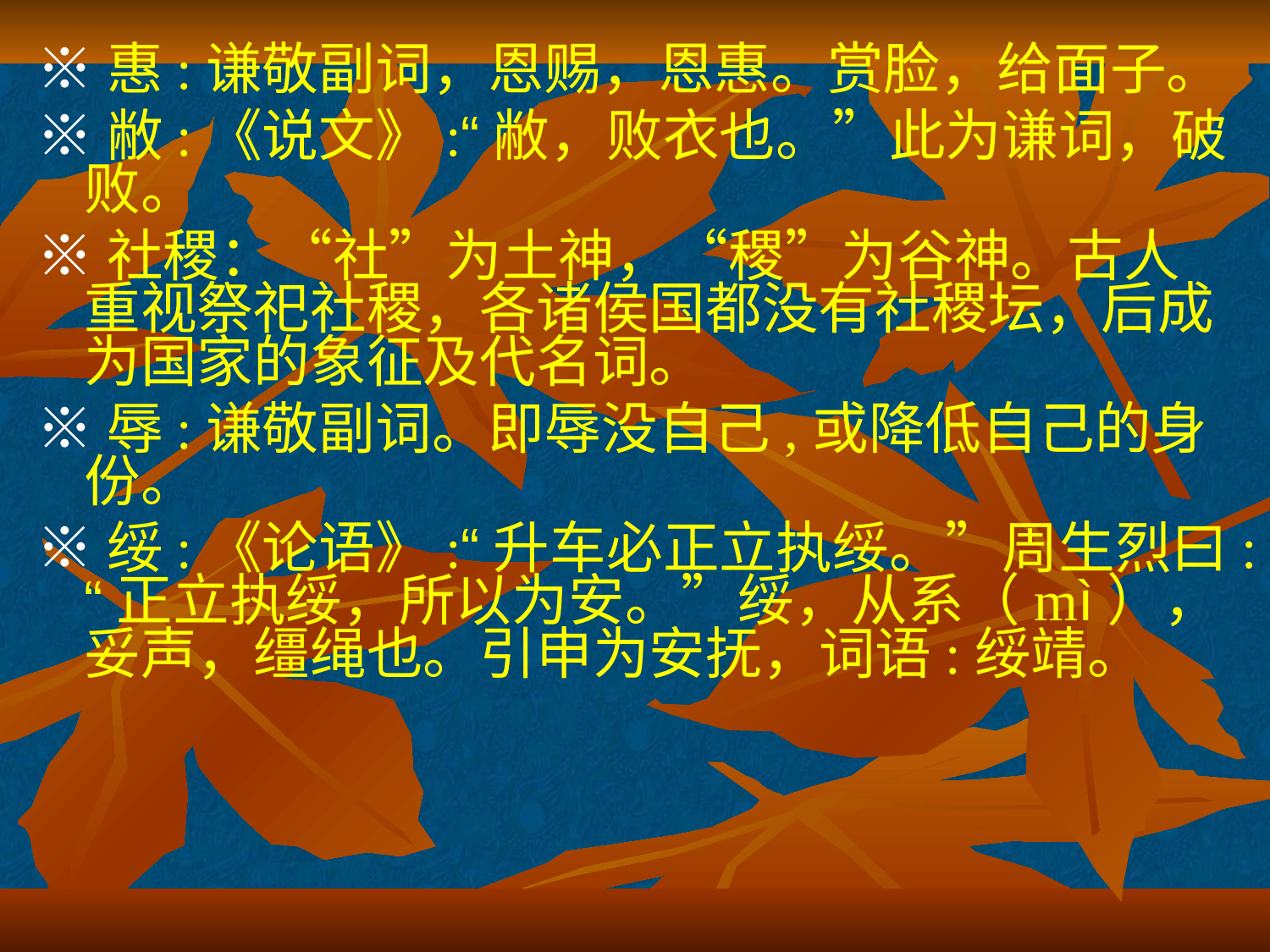

※惠:谦敬副词，恩赐，恩惠。赏脸，给面子。
※敝:《说文》:“敝，败衣也。”此为谦词，破败。
※社稷：“社”为土神，“稷”为谷神。古人重视祭祀社稷，各诸侯国都没有社稷坛，后成为国家的象征及代名词。
※辱:谦敬副词。即辱没自己,或降低自己的身份。
※绥:《论语》:“升车必正立执绥。”周生烈曰:“正立执绥，所以为安。”绥，从系（mì），妥声，缰绳也。引申为安抚，词语:绥靖。